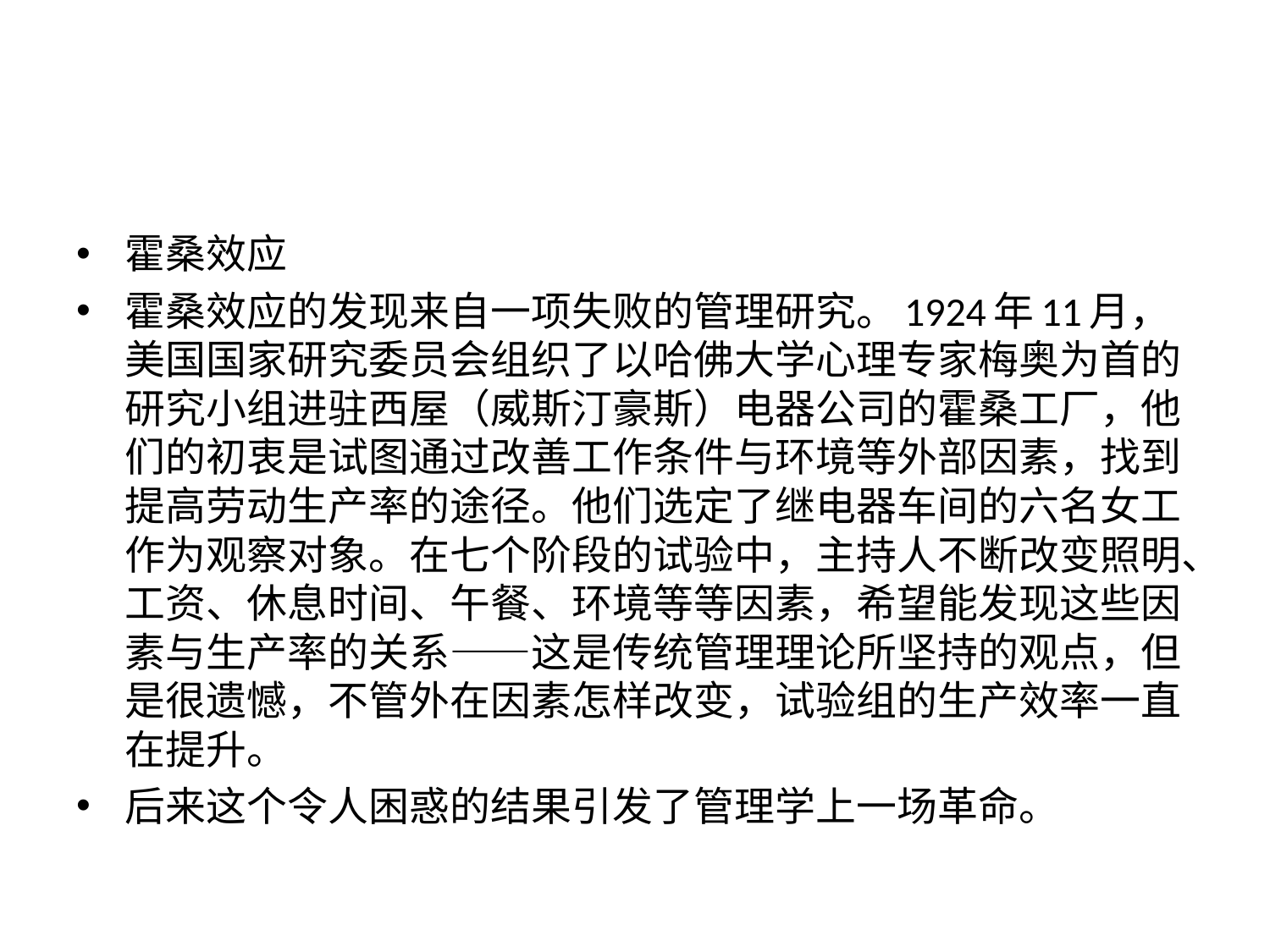

#
霍桑效应
霍桑效应的发现来自一项失败的管理研究。1924年11月，美国国家研究委员会组织了以哈佛大学心理专家梅奥为首的研究小组进驻西屋（威斯汀豪斯）电器公司的霍桑工厂，他们的初衷是试图通过改善工作条件与环境等外部因素，找到提高劳动生产率的途径。他们选定了继电器车间的六名女工作为观察对象。在七个阶段的试验中，主持人不断改变照明、工资、休息时间、午餐、环境等等因素，希望能发现这些因素与生产率的关系——这是传统管理理论所坚持的观点，但是很遗憾，不管外在因素怎样改变，试验组的生产效率一直在提升。
后来这个令人困惑的结果引发了管理学上一场革命。